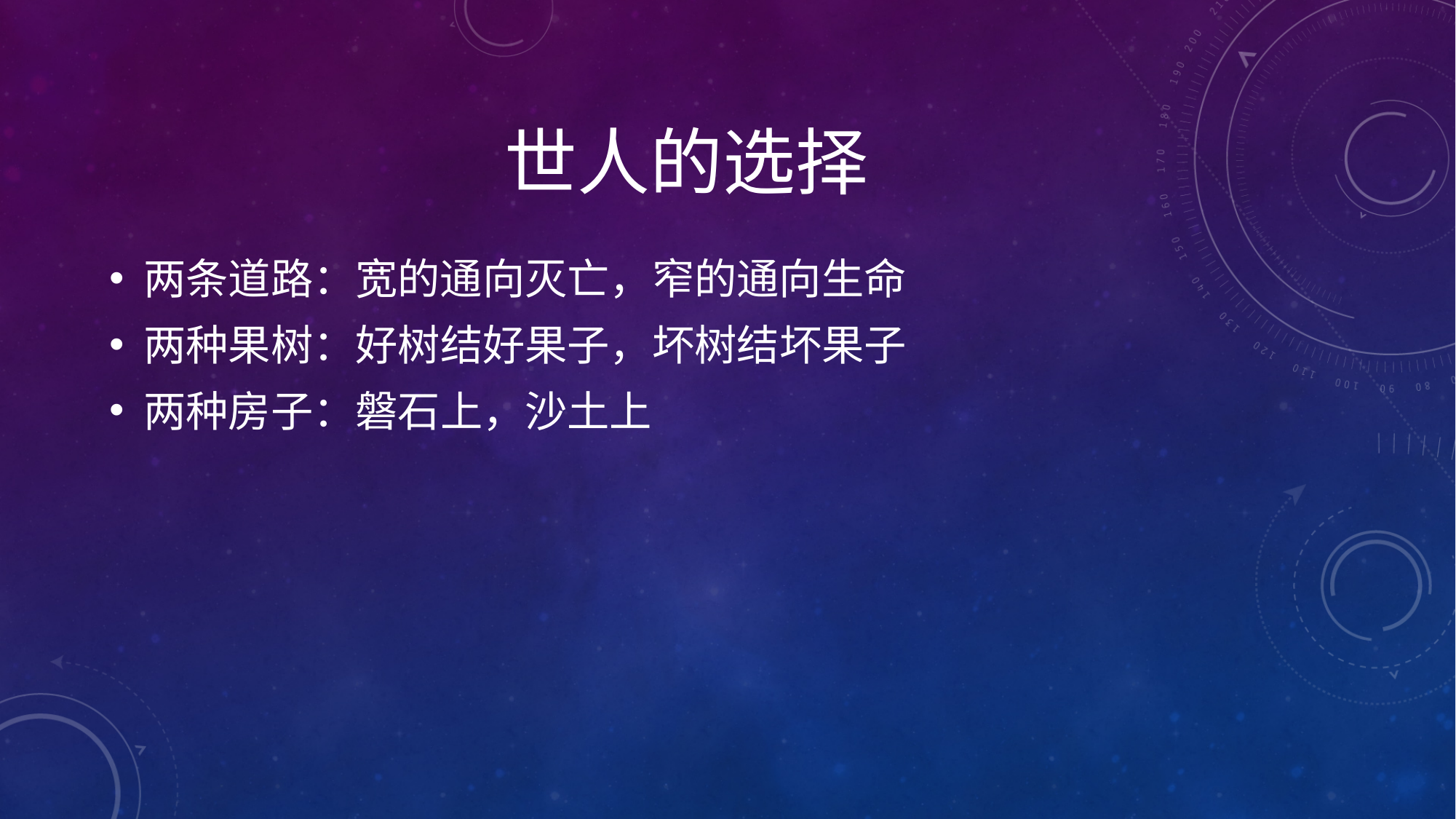

# 世人的选择
两条道路：宽的通向灭亡，窄的通向生命
两种果树：好树结好果子，坏树结坏果子
两种房子：磐石上，沙土上